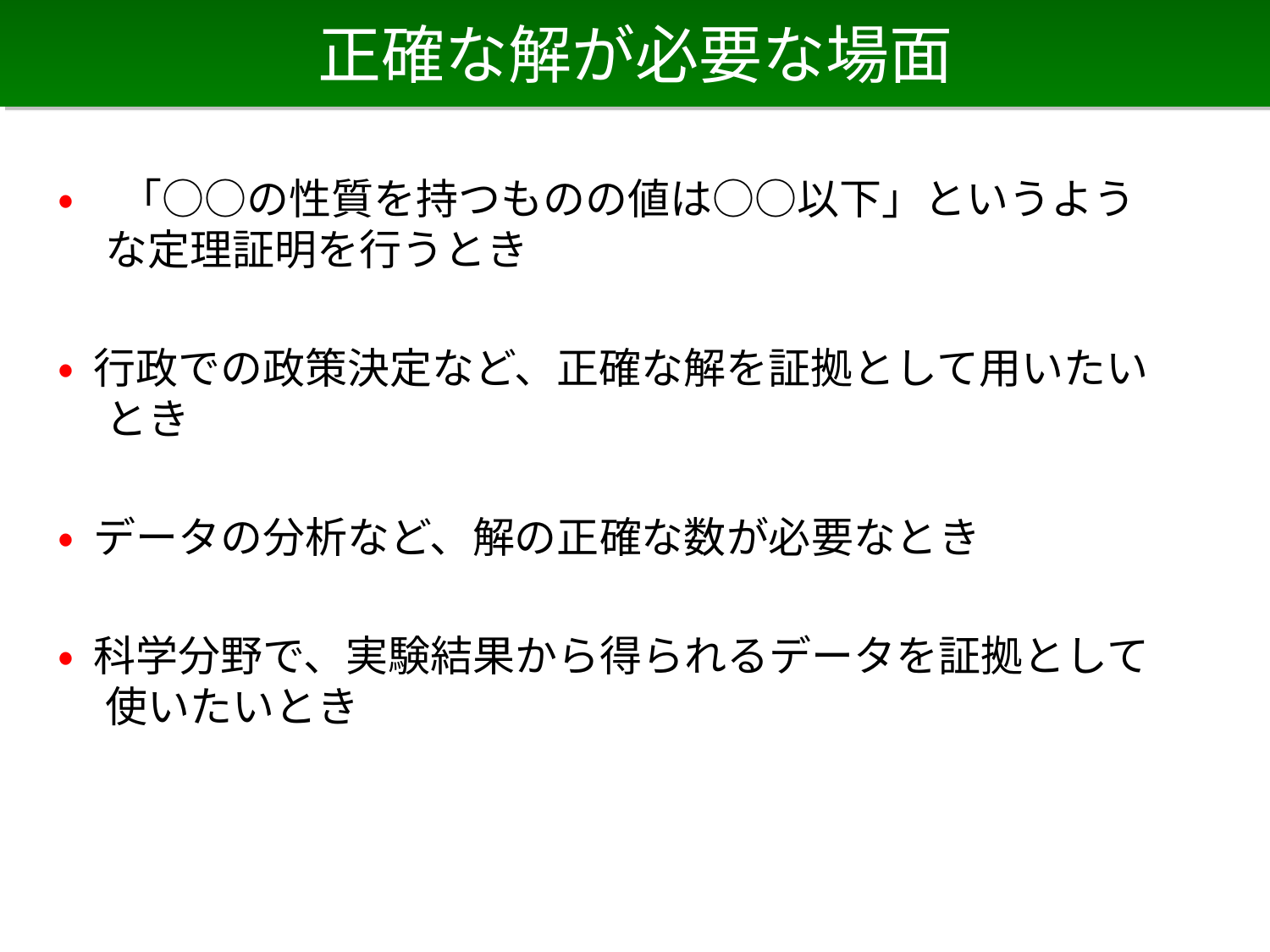

# 正確な解が必要な場面
• 「○○の性質を持つものの値は○○以下」というような定理証明を行うとき

• 行政での政策決定など、正確な解を証拠として用いたいとき

• データの分析など、解の正確な数が必要なとき

• 科学分野で、実験結果から得られるデータを証拠として使いたいとき